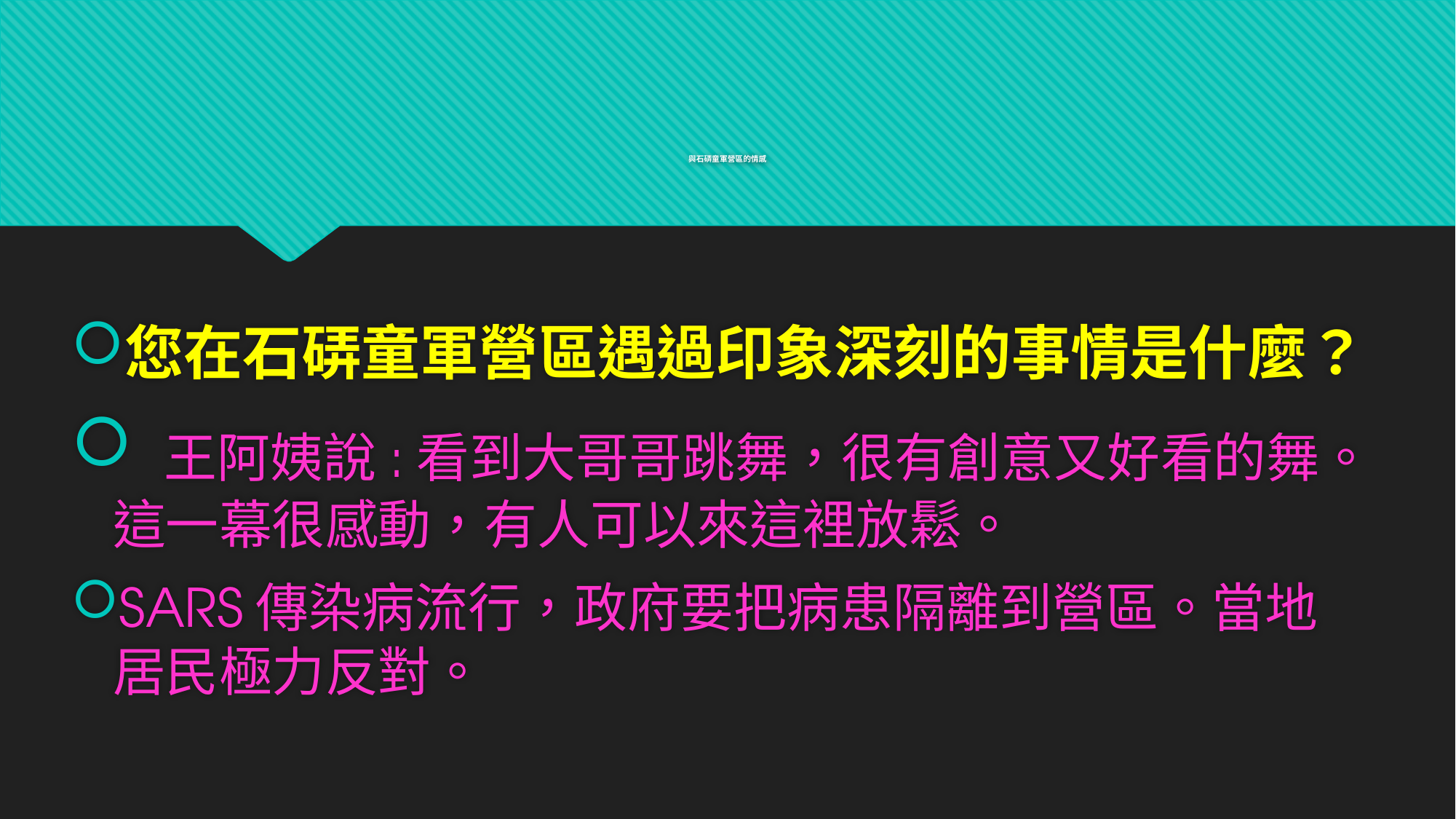

# 與石硦童軍營區的情感
您在石硦童軍營區遇過印象深刻的事情是什麼？
 王阿姨說:看到大哥哥跳舞，很有創意又好看的舞。這一幕很感動，有人可以來這裡放鬆。
SARS傳染病流行，政府要把病患隔離到營區。當地居民極力反對。